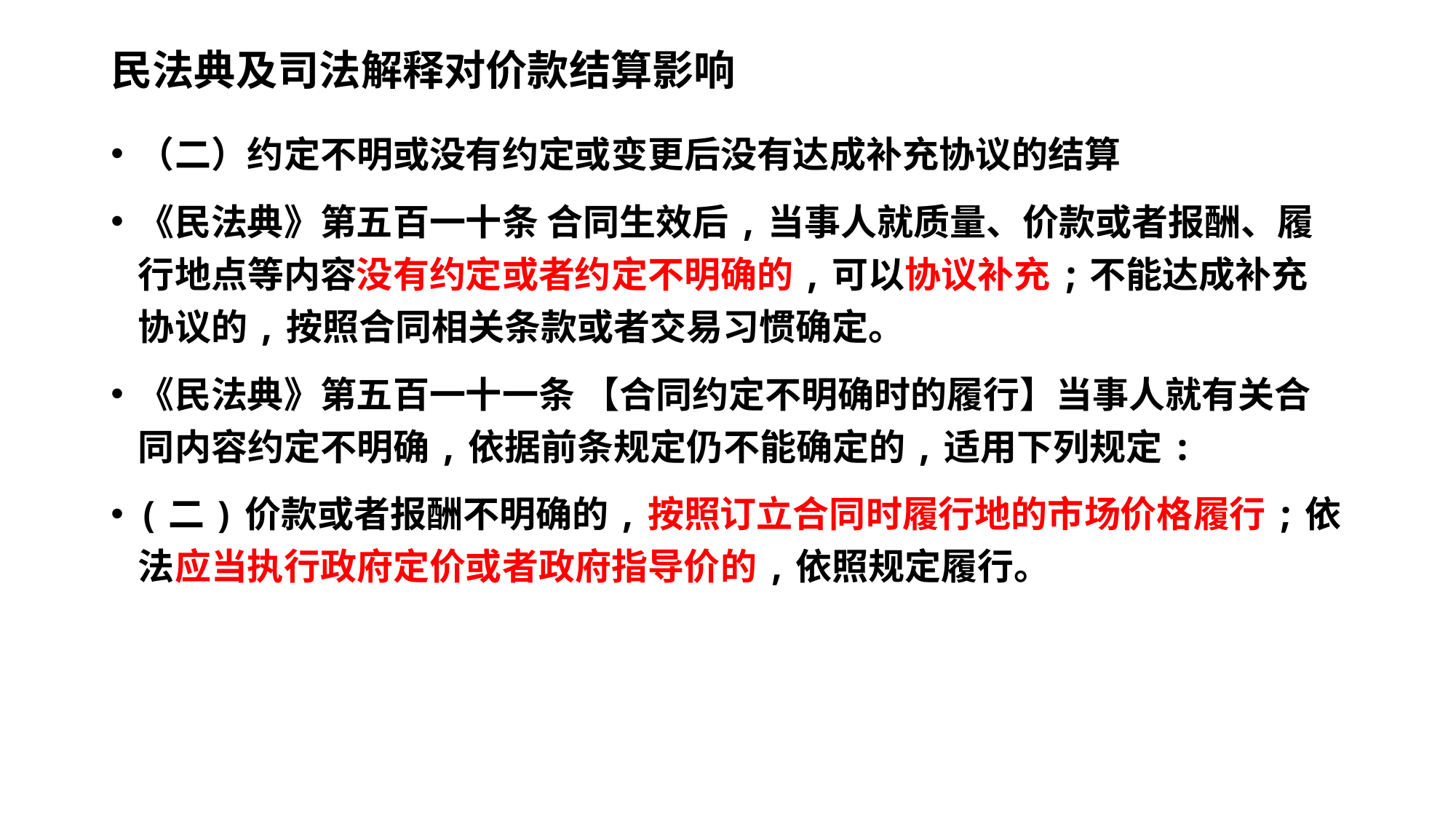

# 民法典及司法解释对价款结算影响
（二）约定不明或没有约定或变更后没有达成补充协议的结算
《民法典》第五百一十条 合同生效后,当事人就质量、价款或者报酬、履行地点等内容没有约定或者约定不明确的,可以协议补充;不能达成补充协议的,按照合同相关条款或者交易习惯确定。
《民法典》第五百一十一条 【合同约定不明确时的履行】当事人就有关合同内容约定不明确,依据前条规定仍不能确定的,适用下列规定:
(二)价款或者报酬不明确的,按照订立合同时履行地的市场价格履行;依法应当执行政府定价或者政府指导价的,依照规定履行。